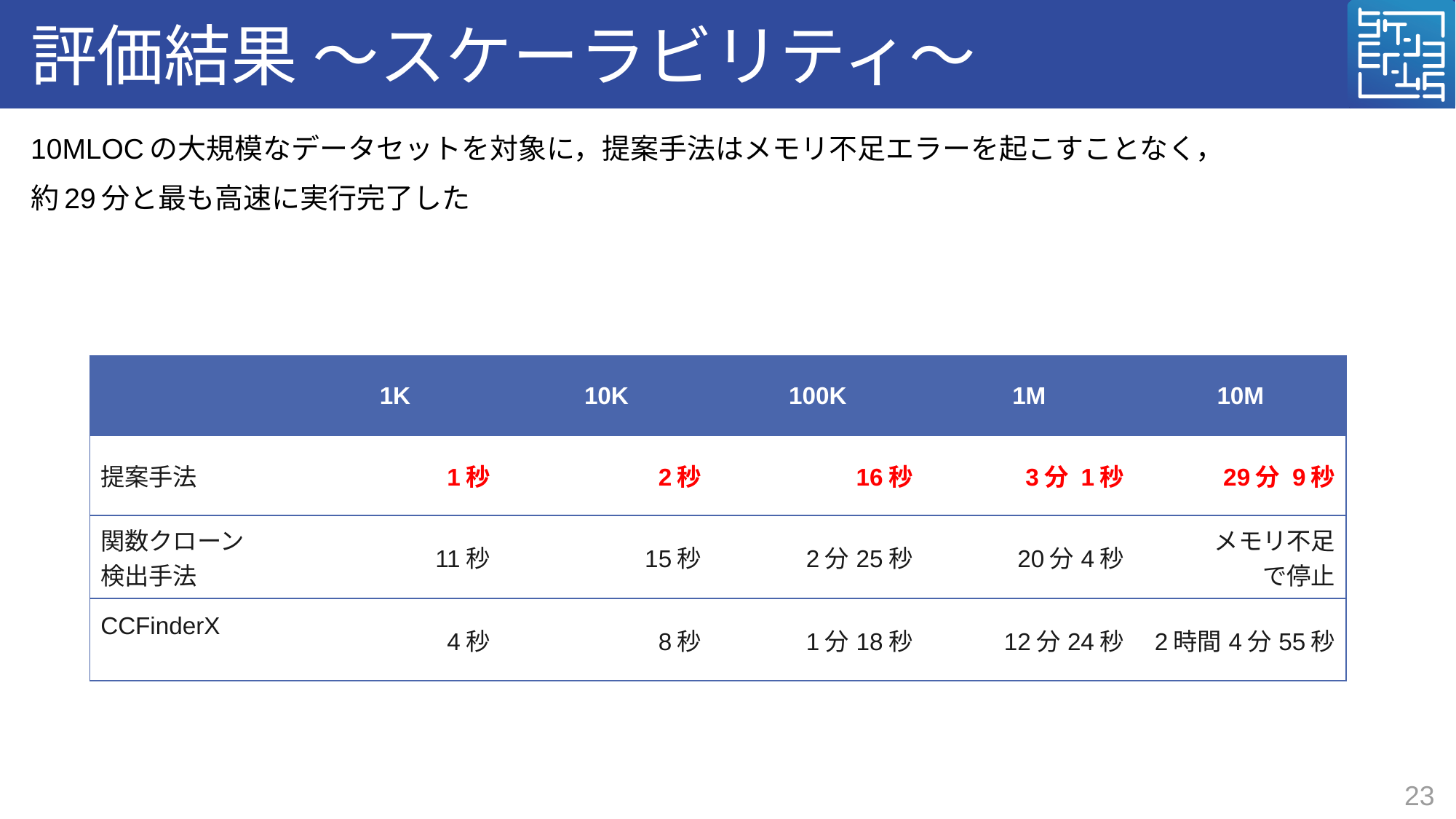

# 評価結果 ～スケーラビリティ～
10MLOCの大規模なデータセットを対象に，提案手法はメモリ不足エラーを起こすことなく，
約29分と最も高速に実行完了した
|  | 1K | 10K | 100K | 1M | 10M |
| --- | --- | --- | --- | --- | --- |
| 提案手法 | 1秒 | 2秒 | 16秒 | 3分 1秒 | 29分 9秒 |
| 関数クローン 検出手法 | 11秒 | 15秒 | 2分25秒 | 20分4秒 | メモリ不足 で停止 |
| CCFinderX | 4秒 | 8秒 | 1分18秒 | 12分24秒 | 2時間4分55秒 |
23